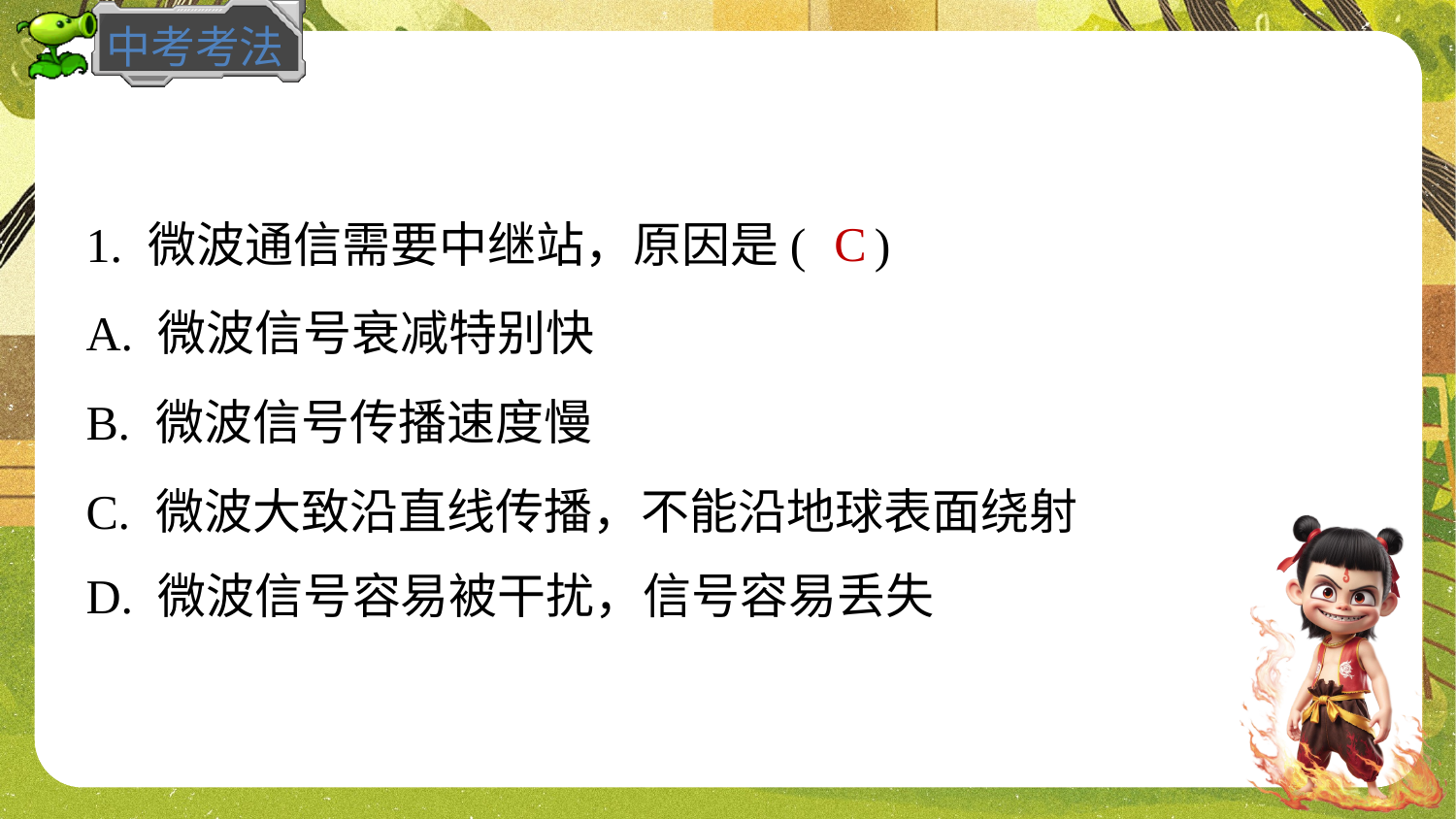

C
1. 微波通信需要中继站，原因是(     )
A. 微波信号衰减特别快
B. 微波信号传播速度慢
C. 微波大致沿直线传播，不能沿地球表面绕射
D. 微波信号容易被干扰，信号容易丢失